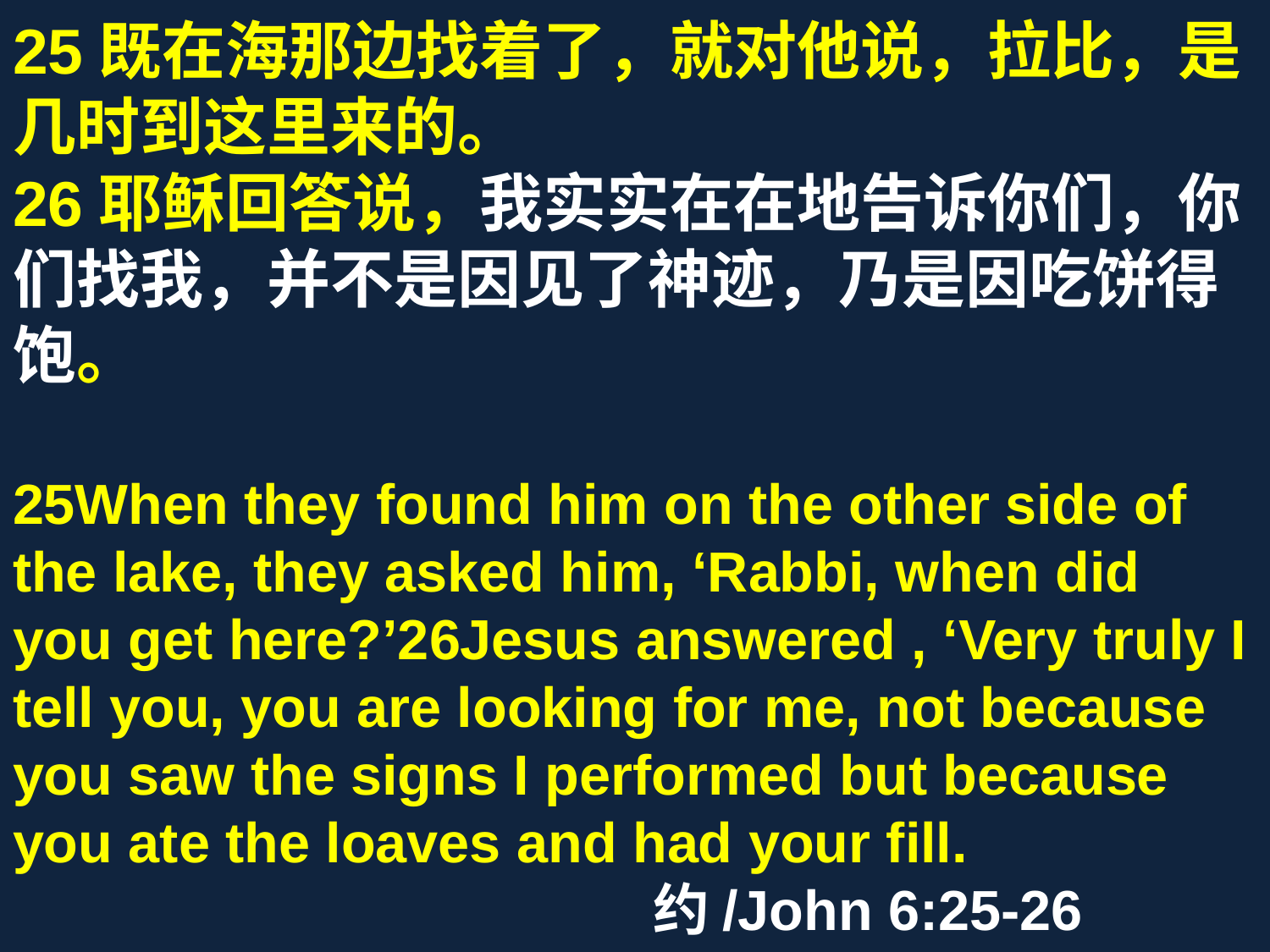

25既在海那边找着了，就对他说，拉比，是几时到这里来的。
26耶稣回答说，我实实在在地告诉你们，你们找我，并不是因见了神迹，乃是因吃饼得饱。
25When they found him on the other side of the lake, they asked him, ‘Rabbi, when did you get here?’26Jesus answered , ‘Very truly I tell you, you are looking for me, not because you saw the signs I performed but because you ate the loaves and had your fill.
                                        约/John 6:25-26